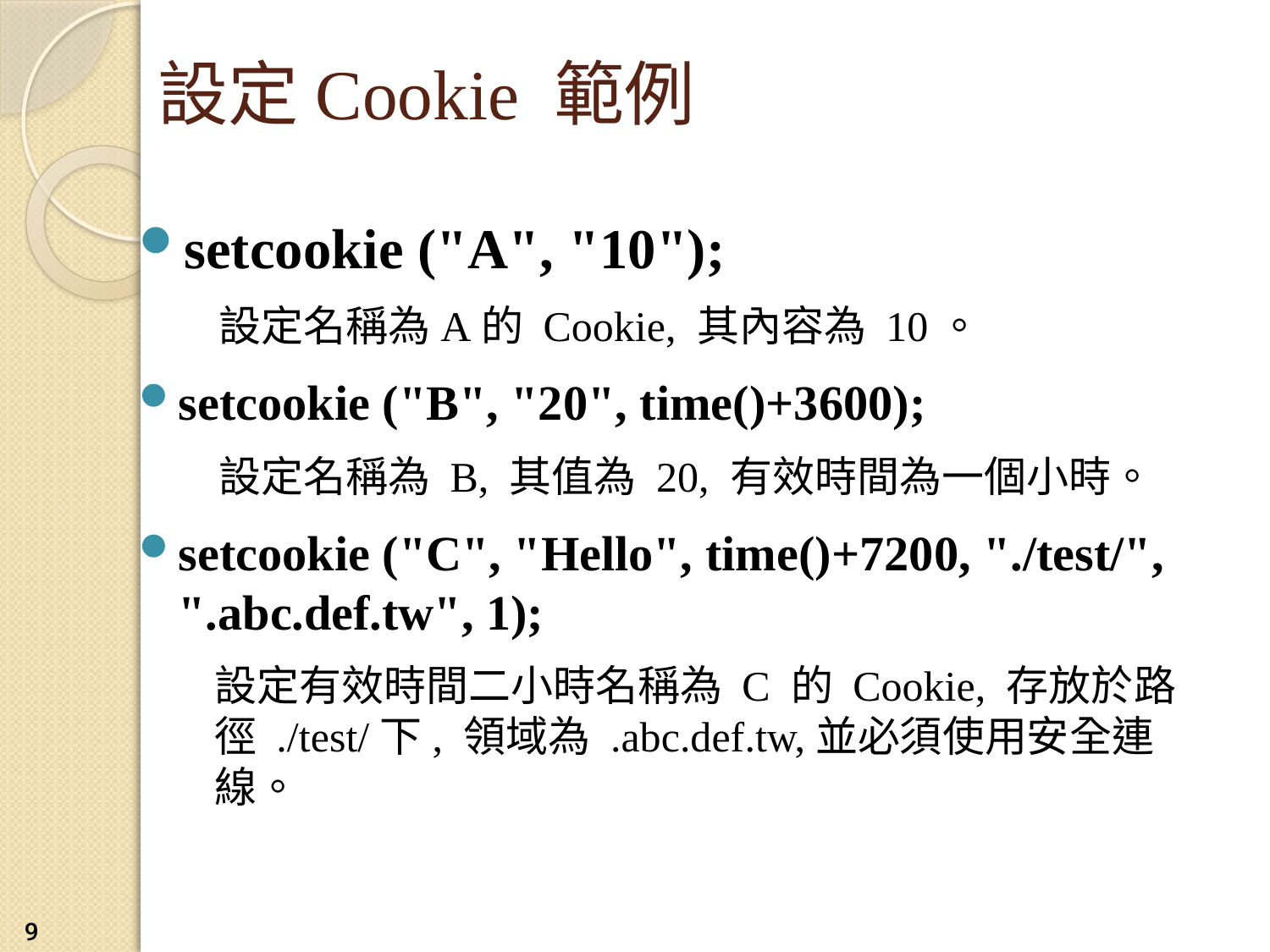

設定Cookie 範例
setcookie ("A", "10");
設定名稱為A的 Cookie, 其內容為 10。
setcookie ("B", "20", time()+3600);
設定名稱為 B, 其值為 20, 有效時間為一個小時。
setcookie ("C", "Hello", time()+7200, "./test/", ".abc.def.tw", 1);
設定有效時間二小時名稱為 C 的 Cookie, 存放於路徑 ./test/下, 領域為 .abc.def.tw,並必須使用安全連線。
9